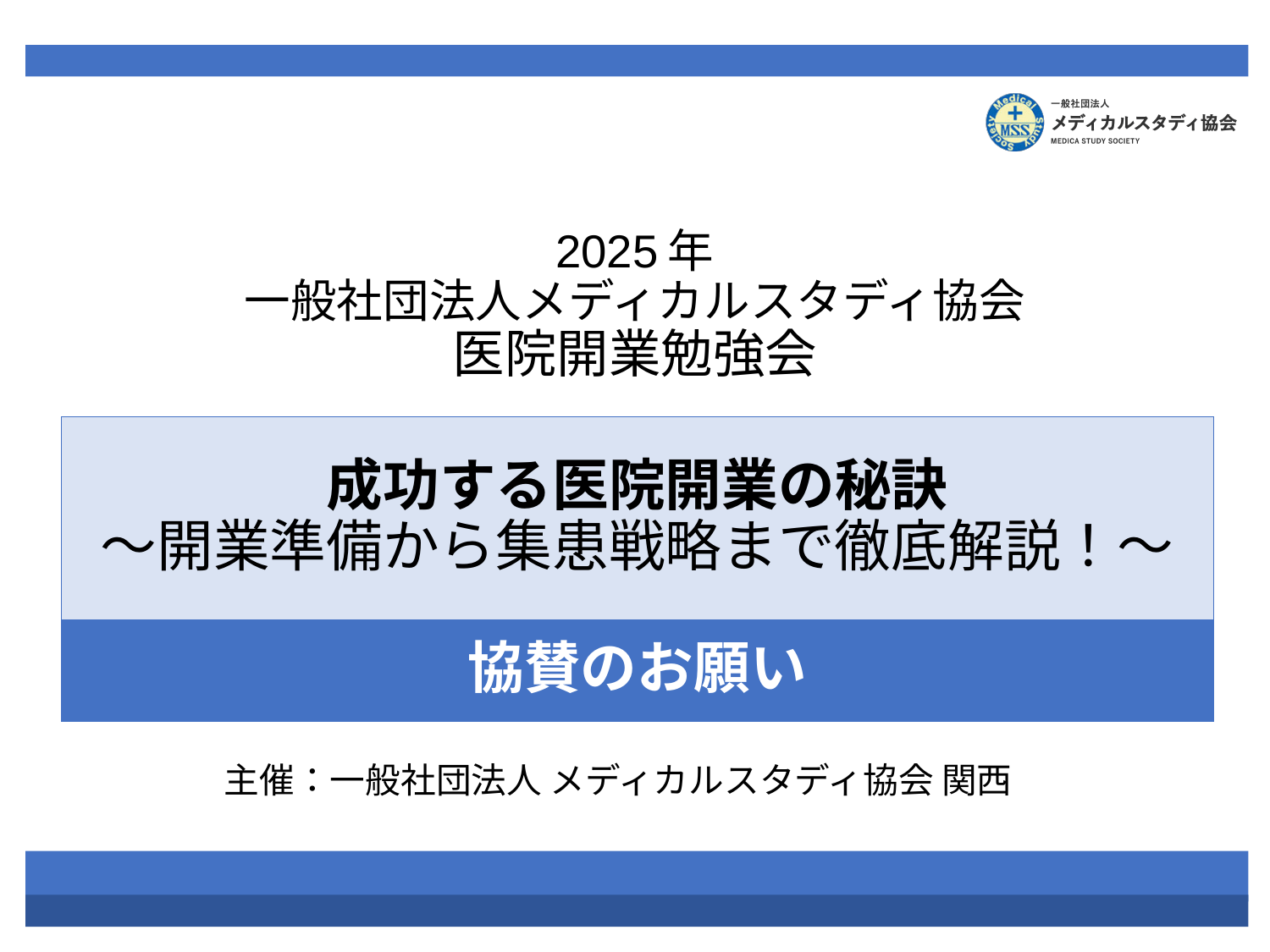

# 2025年 一般社団法人メディカルスタディ協会 医院開業勉強会
成功する医院開業の秘訣
～開業準備から集患戦略まで徹底解説！～
協賛のお願い
主催：一般社団法人 メディカルスタディ協会 関西